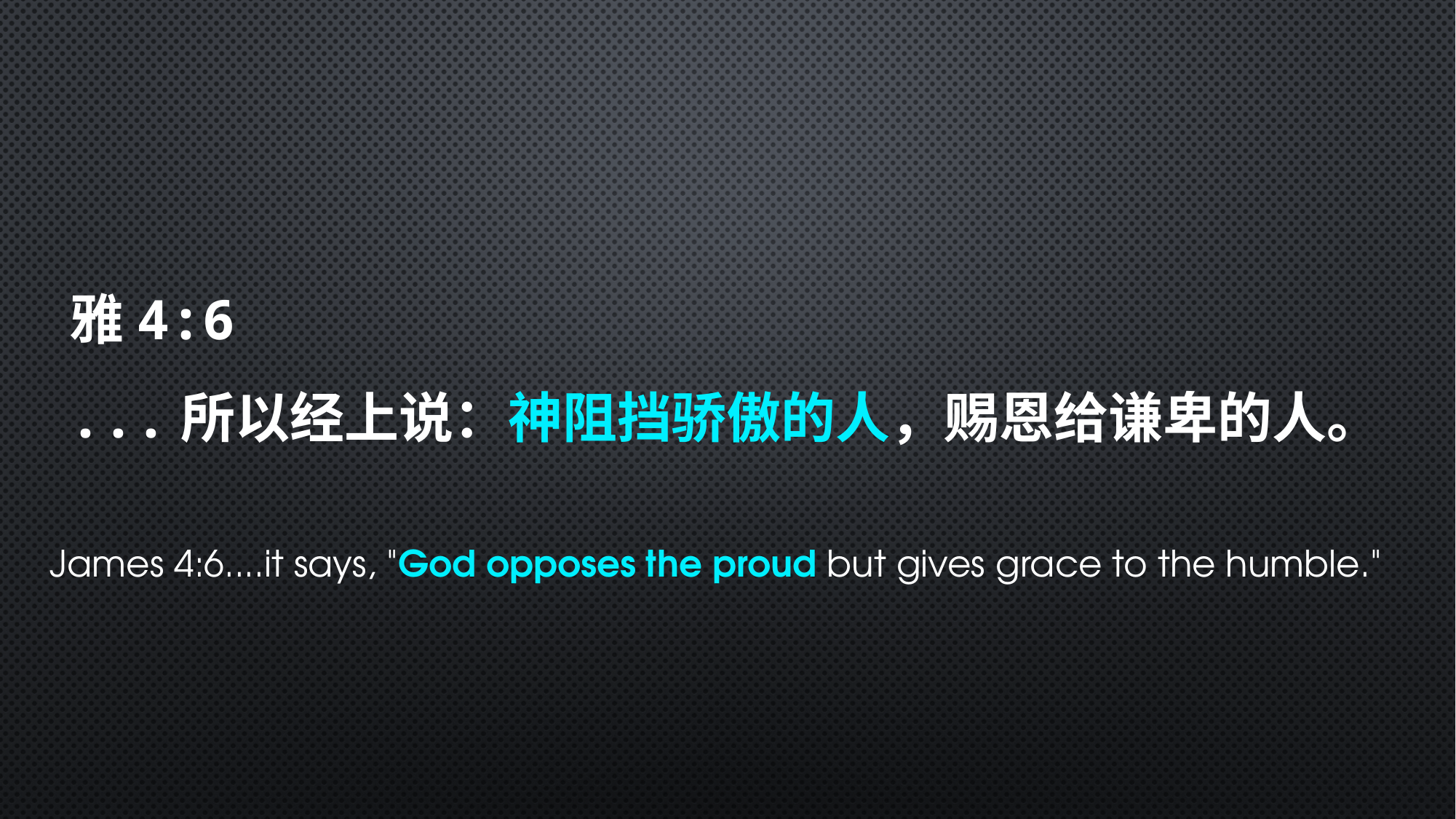

雅4:6
...所以经上说：神阻挡骄傲的人，赐恩给谦卑的人。
James 4:6....it says, "God opposes the proud but gives grace to the humble."